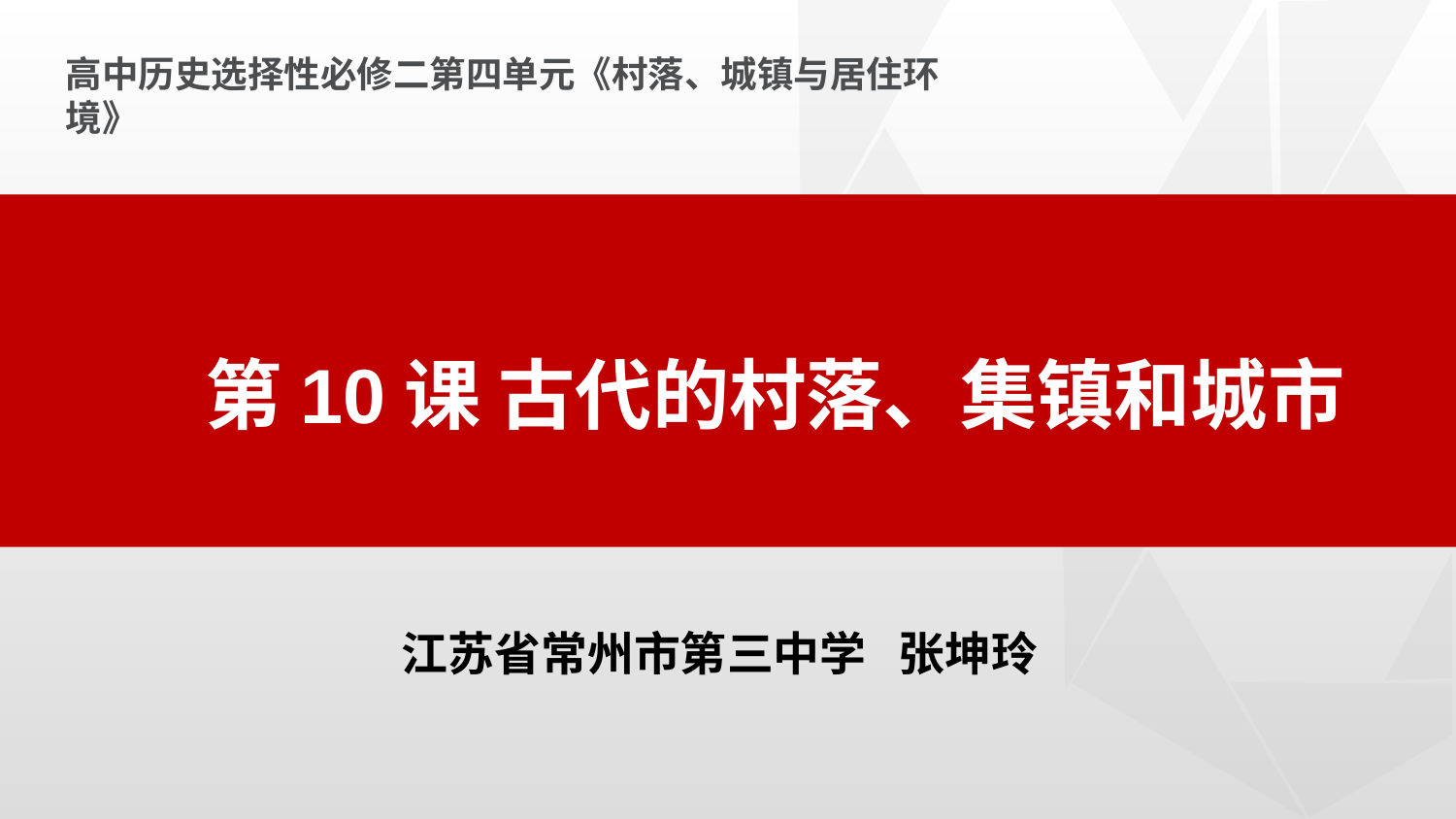

高中历史选择性必修二第四单元《村落、城镇与居住环境》

第10课 古代的村落、集镇和城市
江苏省常州市第三中学   张坤玲